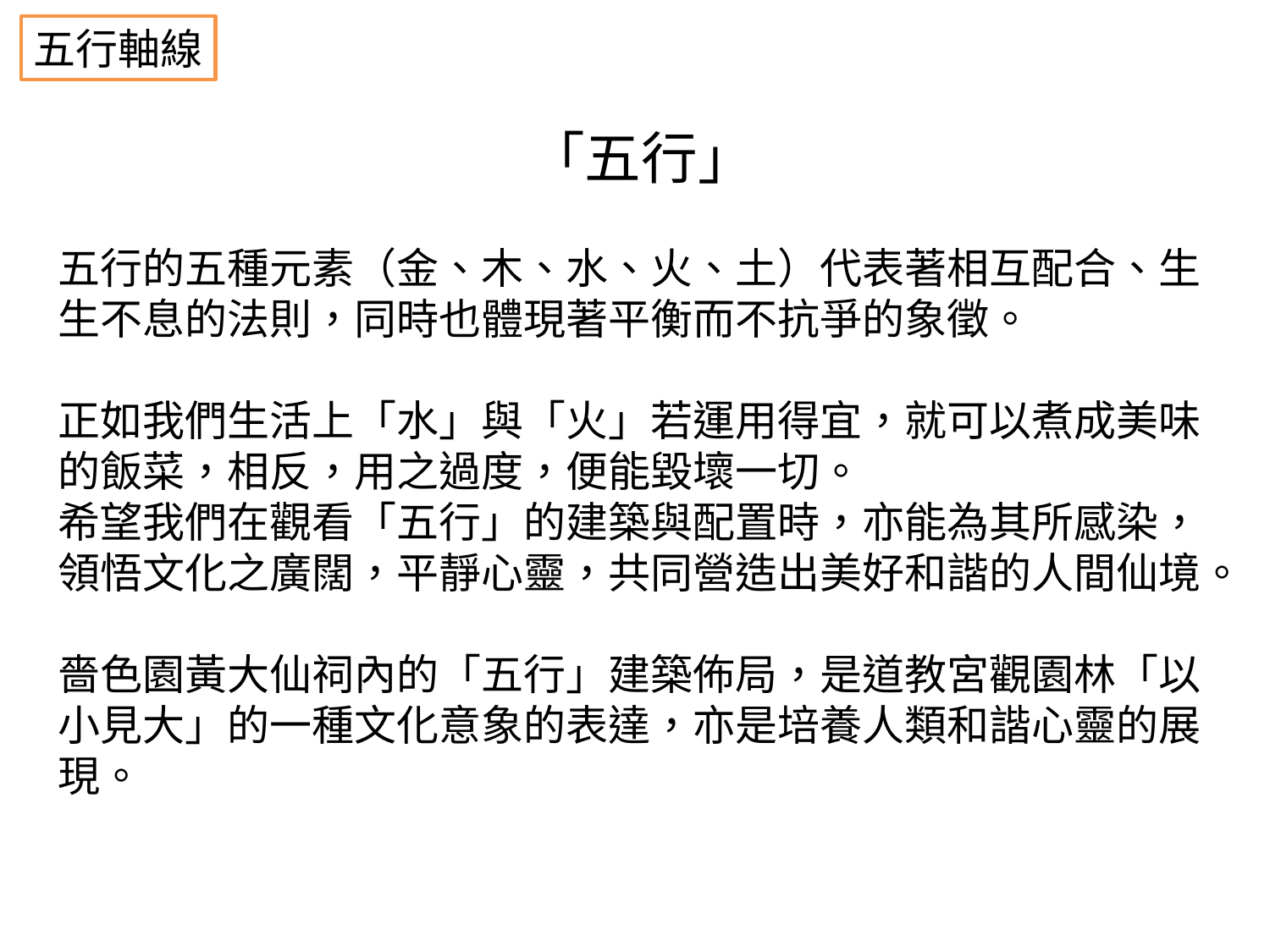

五行軸線
「五行」

五行的五種元素（金、木、水、火、土）代表著相互配合、生生不息的法則，同時也體現著平衡而不抗爭的象徵。

正如我們生活上「水」與「火」若運用得宜，就可以煮成美味的飯菜，相反，用之過度，便能毀壞一切。
希望我們在觀看「五行」的建築與配置時，亦能為其所感染，領悟文化之廣闊，平靜心靈，共同營造出美好和諧的人間仙境。

嗇色園黃大仙祠內的「五行」建築佈局，是道教宮觀園林「以小見大」的一種文化意象的表達，亦是培養人類和諧心靈的展現。